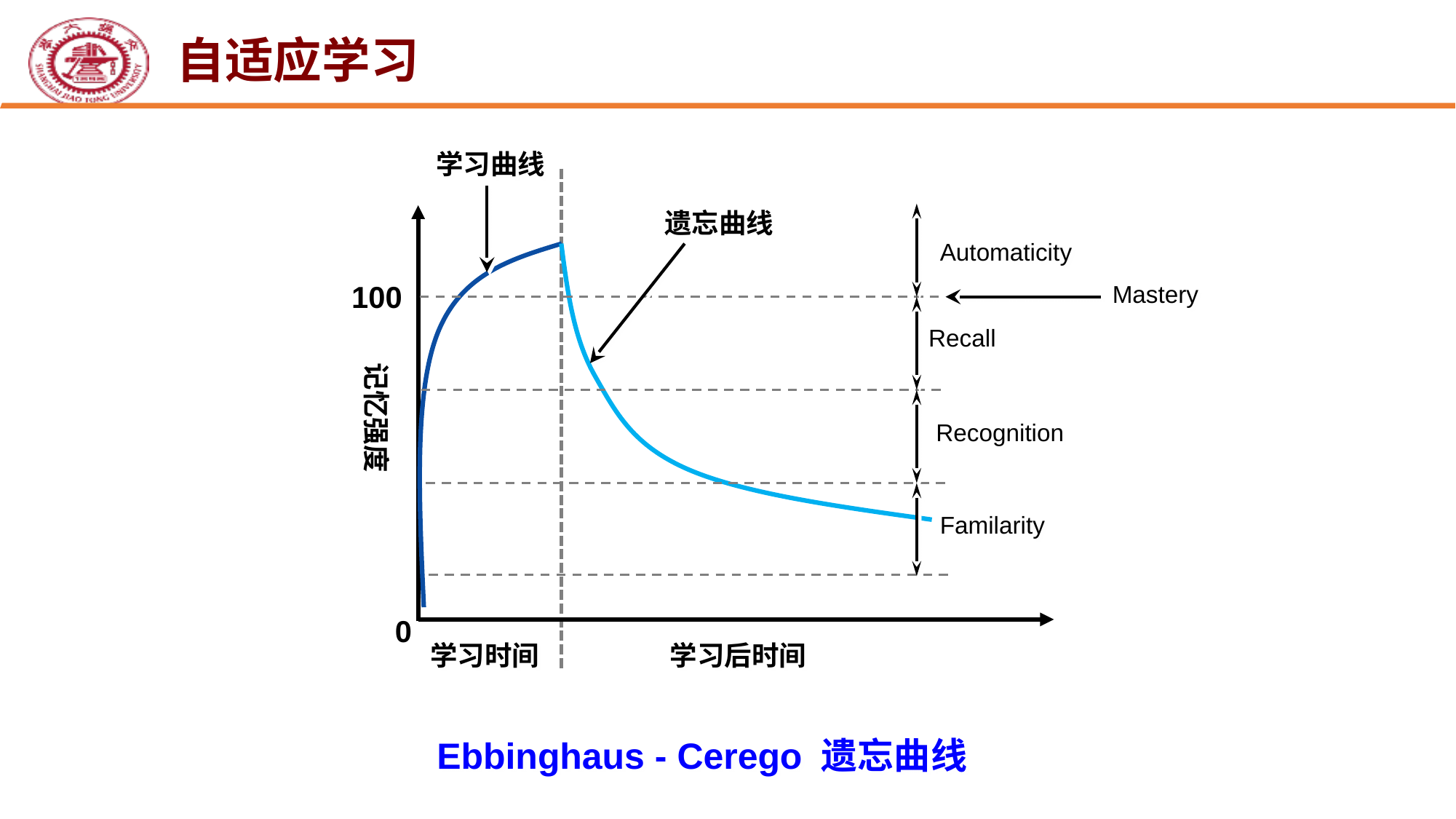

自适应学习

学习曲线

遗忘曲线
Automaticity
100
Mastery
Recall
记忆强度
Recognition
Familarity
0
学习时间
学习后时间
Ebbinghaus - Cerego 遗忘曲线